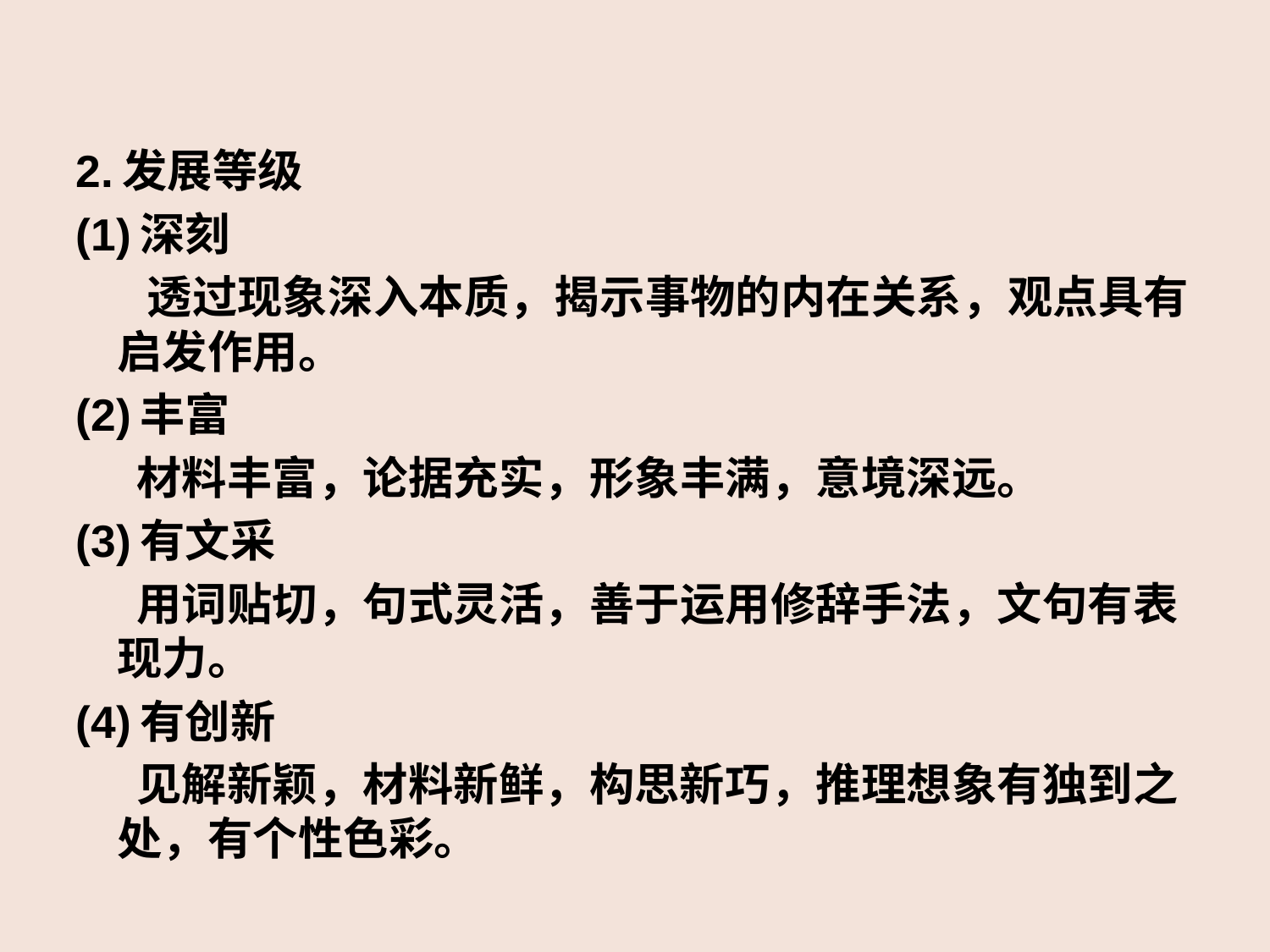

2.发展等级
(1)深刻
      透过现象深入本质，揭示事物的内在关系，观点具有启发作用。
(2)丰富
     材料丰富，论据充实，形象丰满，意境深远。
(3)有文采
     用词贴切，句式灵活，善于运用修辞手法，文句有表现力。
(4)有创新
     见解新颖，材料新鲜，构思新巧，推理想象有独到之处，有个性色彩。